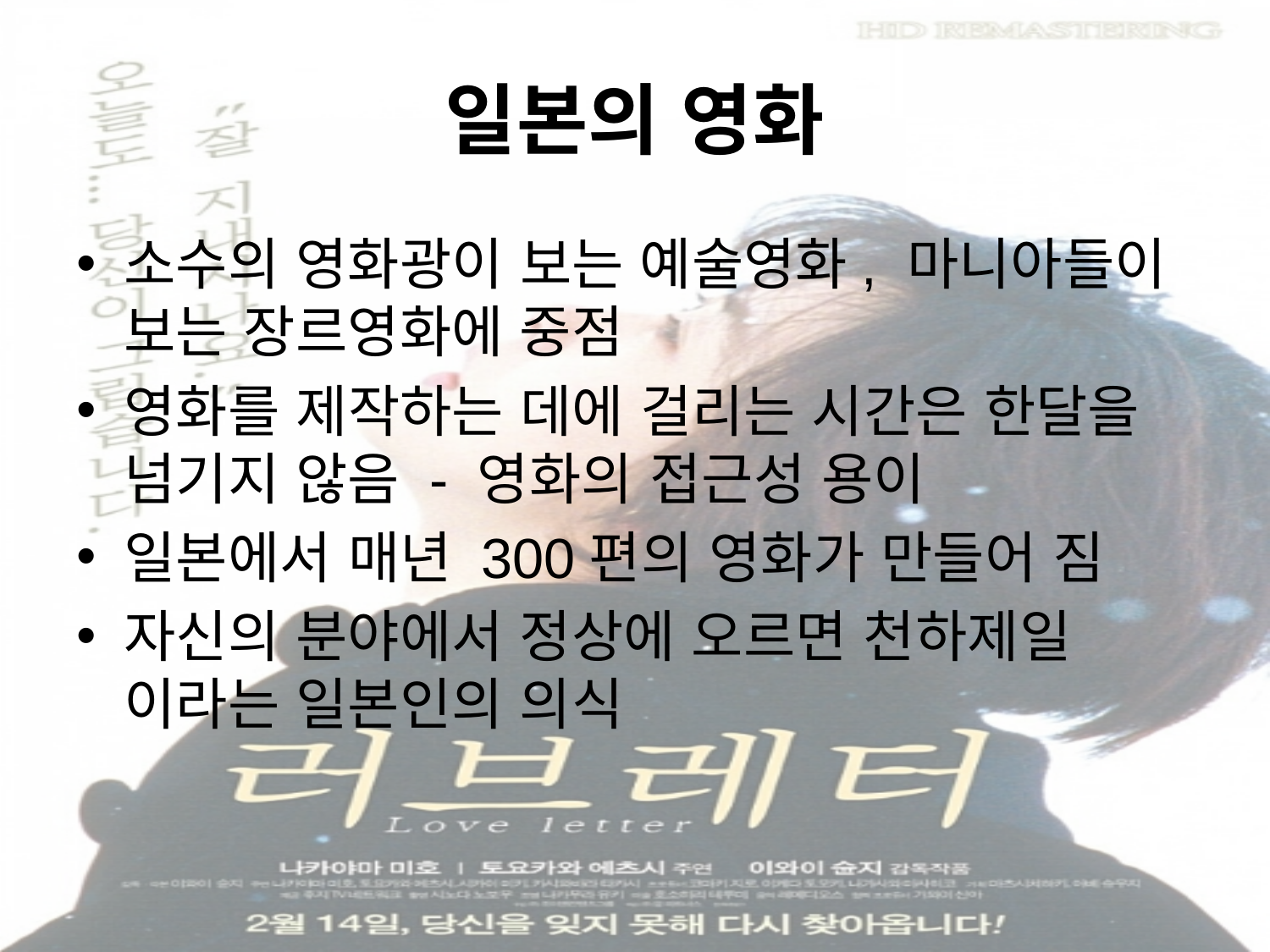

# 일본의 영화
소수의 영화광이 보는 예술영화, 마니아들이 보는 장르영화에 중점
영화를 제작하는 데에 걸리는 시간은 한달을 넘기지 않음 - 영화의 접근성 용이
일본에서 매년 300편의 영화가 만들어 짐
자신의 분야에서 정상에 오르면 천하제일 이라는 일본인의 의식